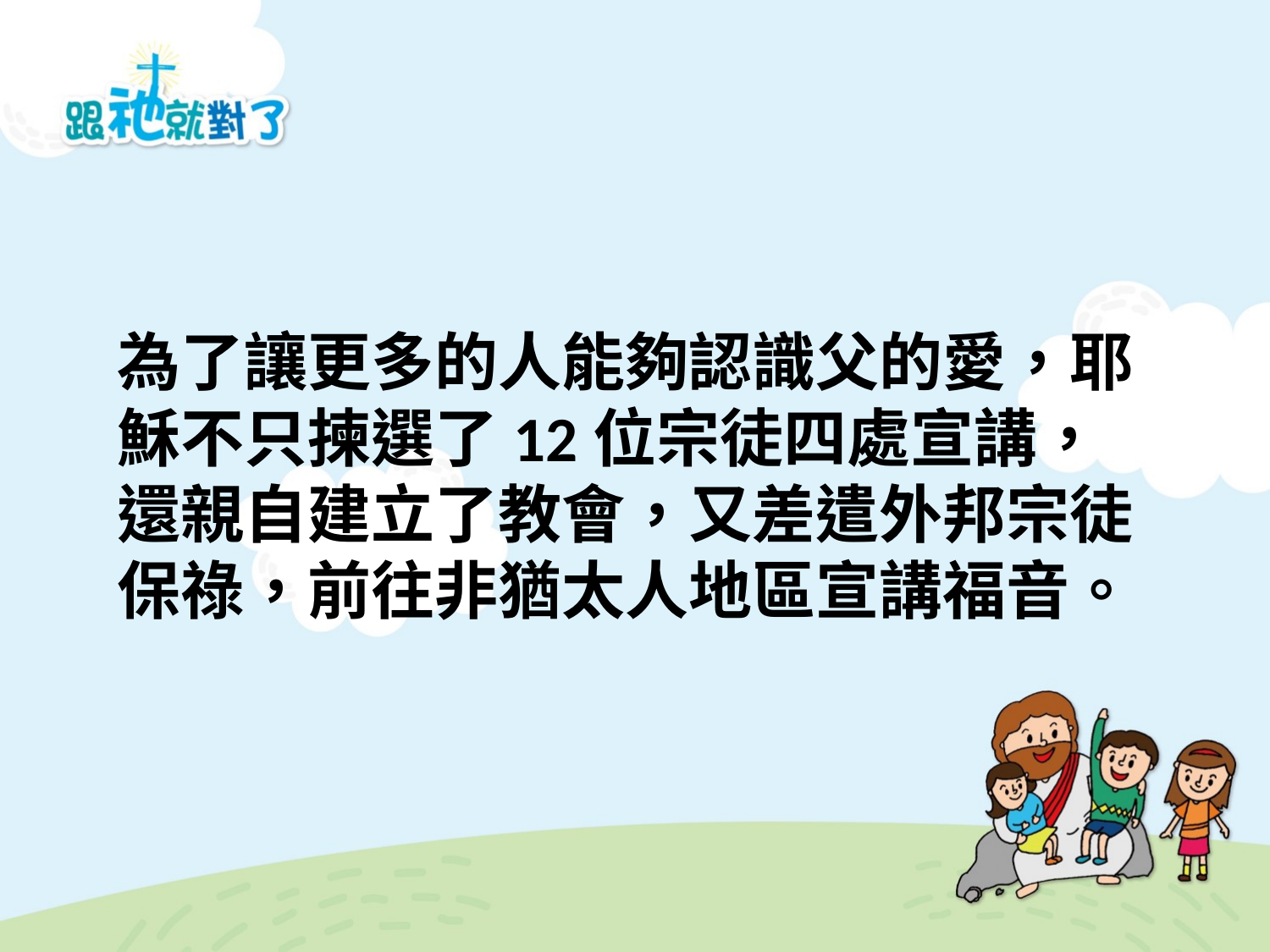

為了讓更多的人能夠認識父的愛，耶穌不只揀選了12位宗徒四處宣講，還親自建立了教會，又差遣外邦宗徒保祿，前往非猶太人地區宣講福音。